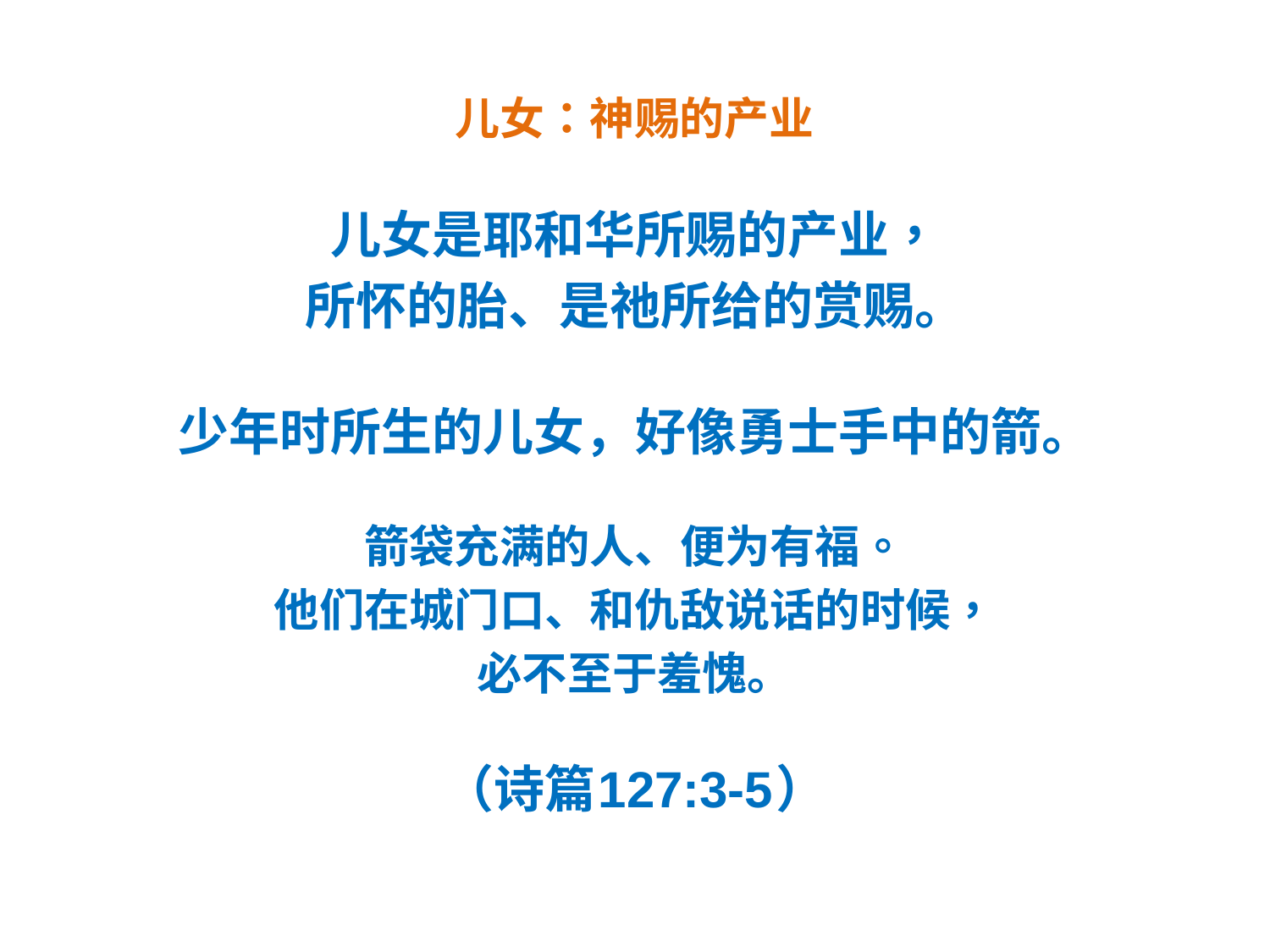

# 儿女：神赐的产业
儿女是耶和华所赐的产业，
所怀的胎、是祂所给的赏赐。

少年时所生的儿女，好像勇士手中的箭。

箭袋充满的人、便为有福。
他们在城门口、和仇敌说话的时候，
必不至于羞愧。

（诗篇127:3-5）